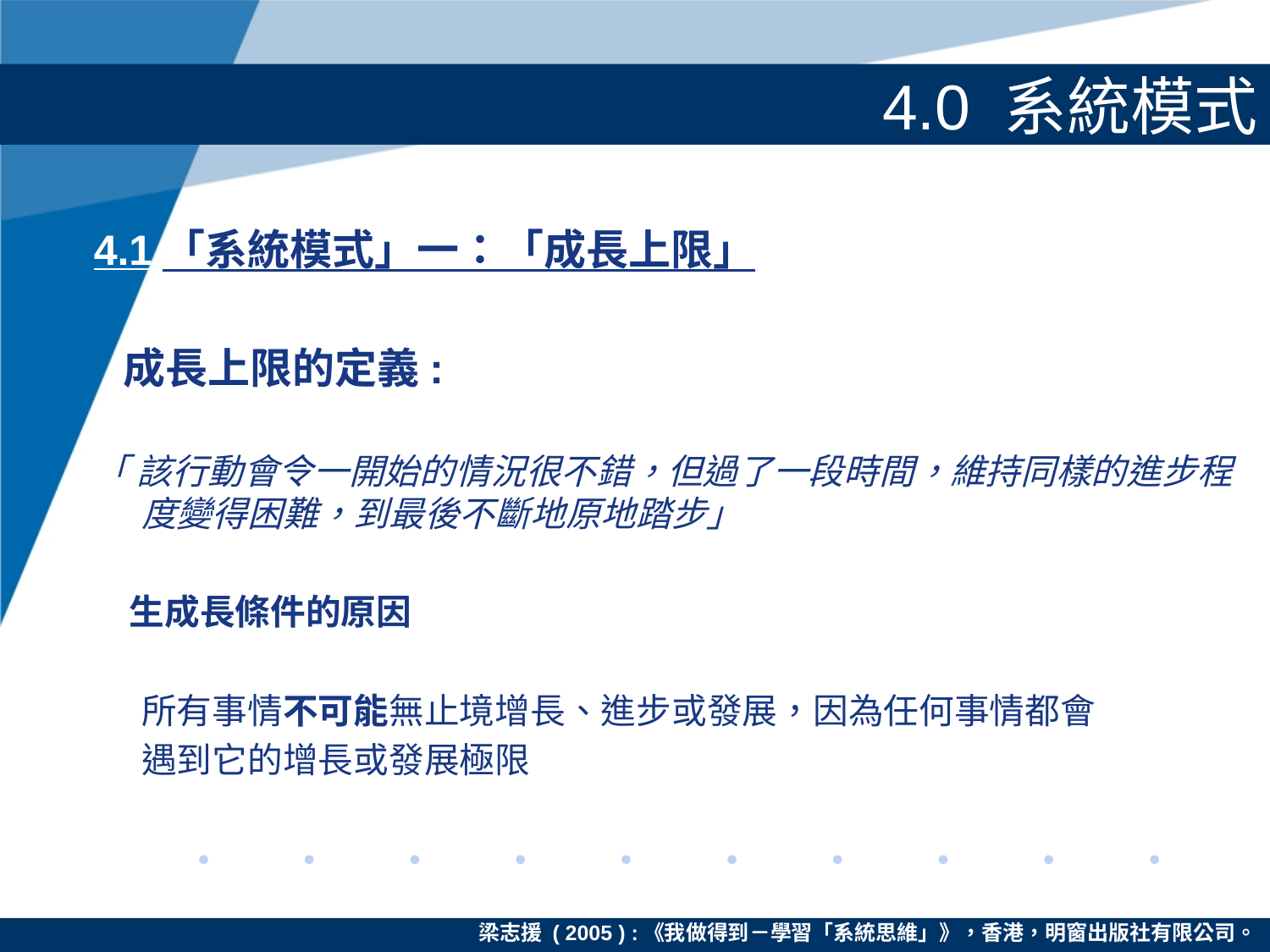

# 4.0 系統模式
4.1「系統模式」一：「成長上限」

  成長上限的定義:

「 該行動會令一開始的情況很不錯，但過了一段時間，維持同樣的進步程度變得困難，到最後不斷地原地踏步」

產生成長條件的原因

	所有事情不可能無止境增長、進步或發展，因為任何事情都會
	遇到它的增長或發展極限

梁志援 ( 2005 ) :《我做得到－學習「系統思維」》，香港，明窗出版社有限公司。